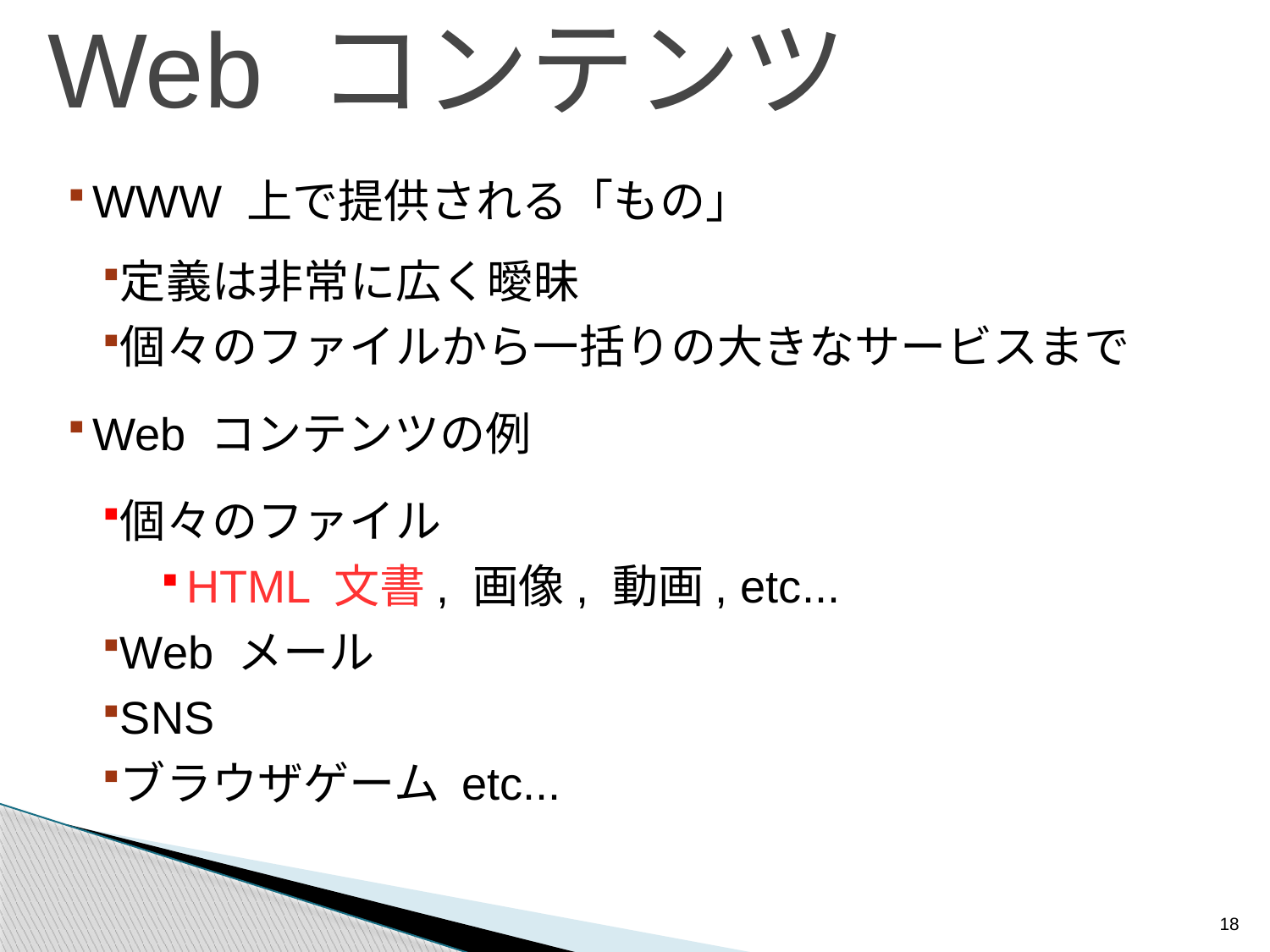

# Web コンテンツ
WWW 上で提供される「もの」
定義は非常に広く曖昧
個々のファイルから一括りの大きなサービスまで
Web コンテンツの例
個々のファイル
HTML 文書, 画像, 動画, etc...
Web メール
SNS
ブラウザゲーム etc...

18